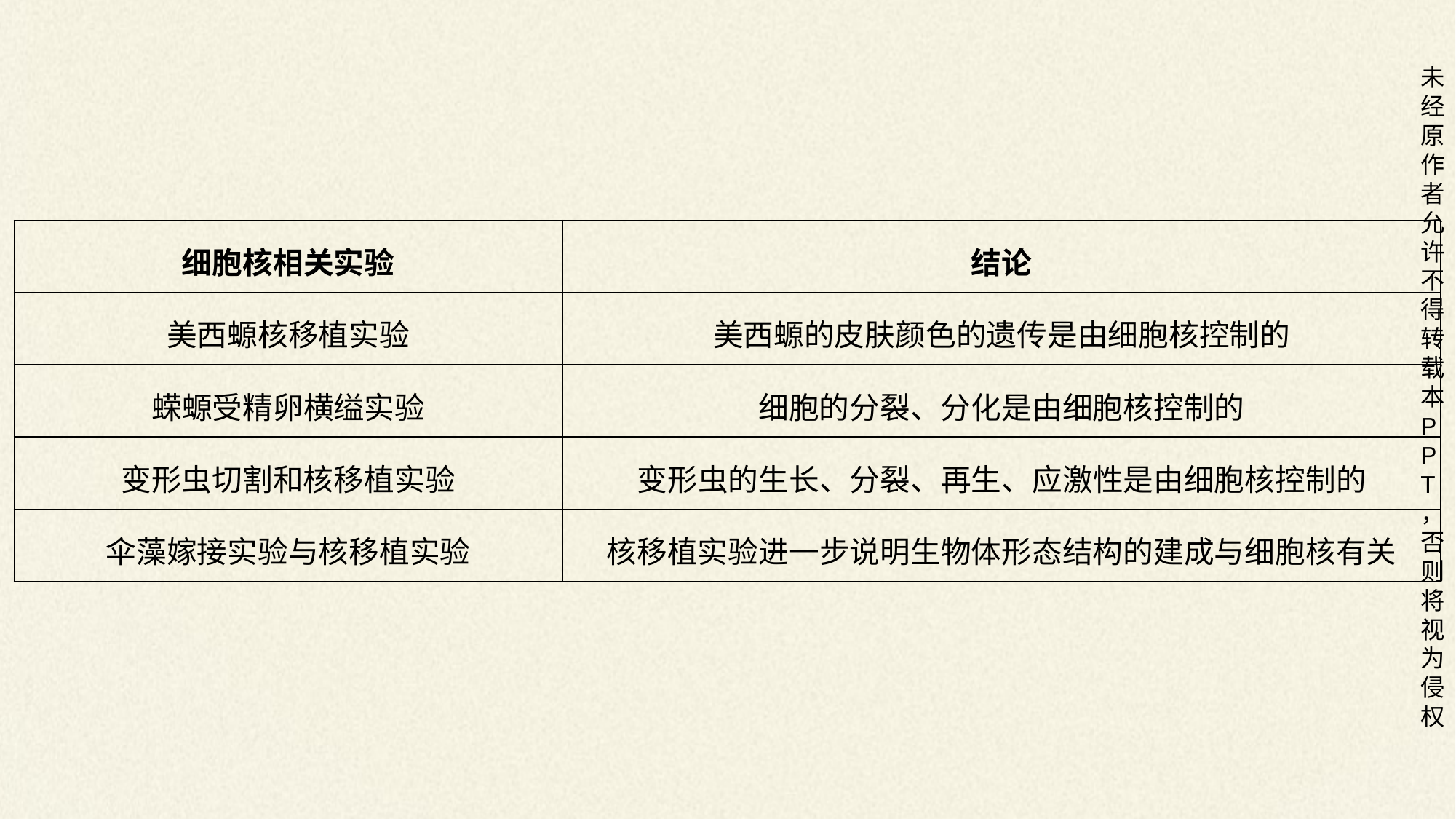

| 细胞核相关实验 | 结论 |
| --- | --- |
| 美西螈核移植实验 | 美西螈的皮肤颜色的遗传是由细胞核控制的 |
| 蝾螈受精卵横缢实验 | 细胞的分裂、分化是由细胞核控制的 |
| 变形虫切割和核移植实验 | 变形虫的生长、分裂、再生、应激性是由细胞核控制的 |
| 伞藻嫁接实验与核移植实验 | 核移植实验进一步说明生物体形态结构的建成与细胞核有关 |